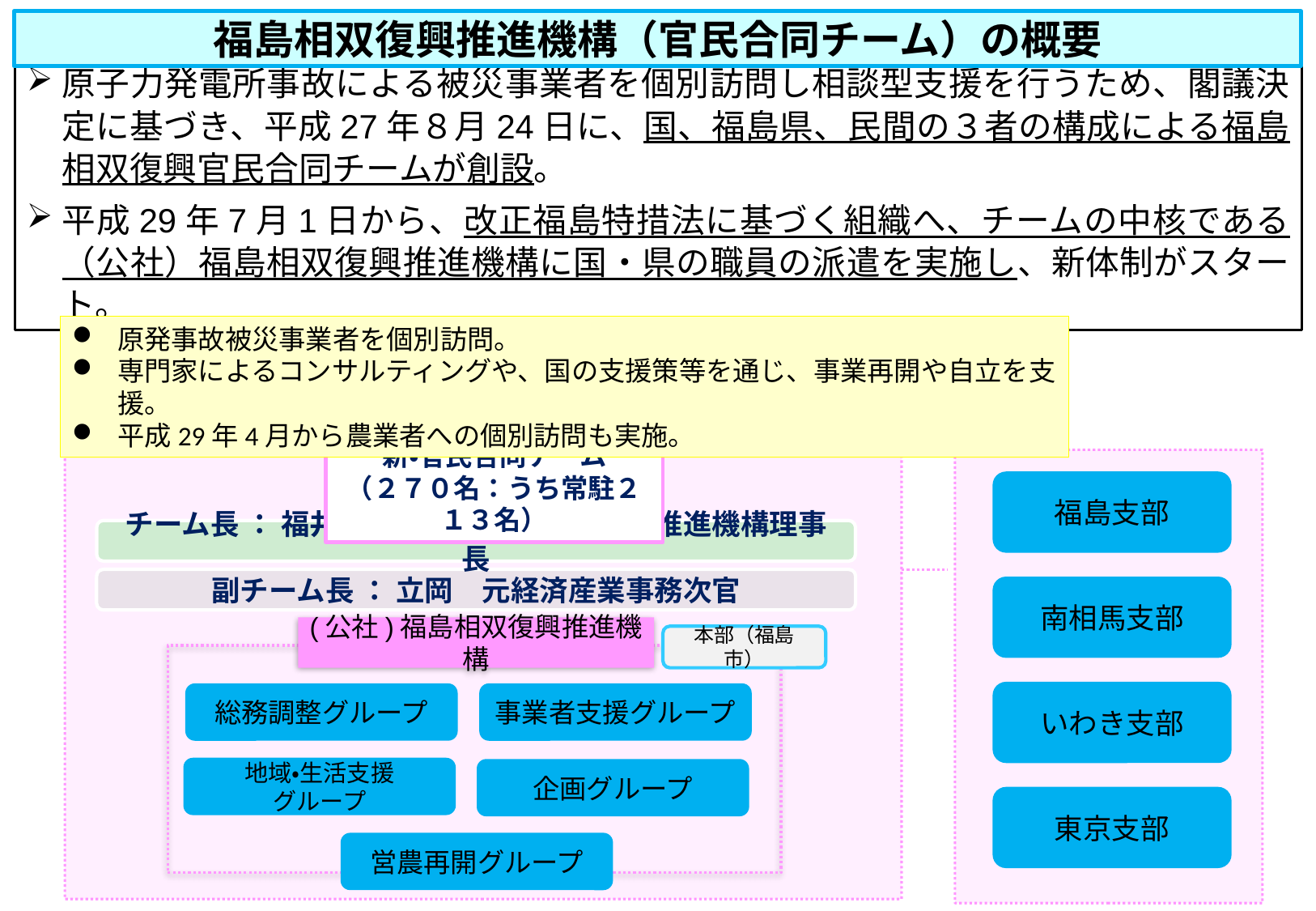

福島相双復興推進機構（官民合同チーム）の概要
原子力発電所事故による被災事業者を個別訪問し相談型支援を行うため、閣議決定に基づき、平成27年８月24日に、国、福島県、民間の３者の構成による福島相双復興官民合同チームが創設。
平成29年7月1日から、改正福島特措法に基づく組織へ、チームの中核である（公社）福島相双復興推進機構に国・県の職員の派遣を実施し、新体制がスタート。
原発事故被災事業者を個別訪問。
専門家によるコンサルティングや、国の支援策等を通じ、事業再開や自立を支援。
平成29年4月から農業者への個別訪問も実施。
新・官民合同チーム
（２７０名：うち常駐２１３名）

福島支部
チーム長 ： 福井　（公社）福島相双復興推進機構理事長
副チーム長 ： 立岡　元経済産業事務次官
南相馬支部
(公社)福島相双復興推進機構
本部（福島市）

いわき支部
総務調整グループ
事業者支援グループ

地域・生活支援
グループ
企画グループ
東京支部
営農再開グループ